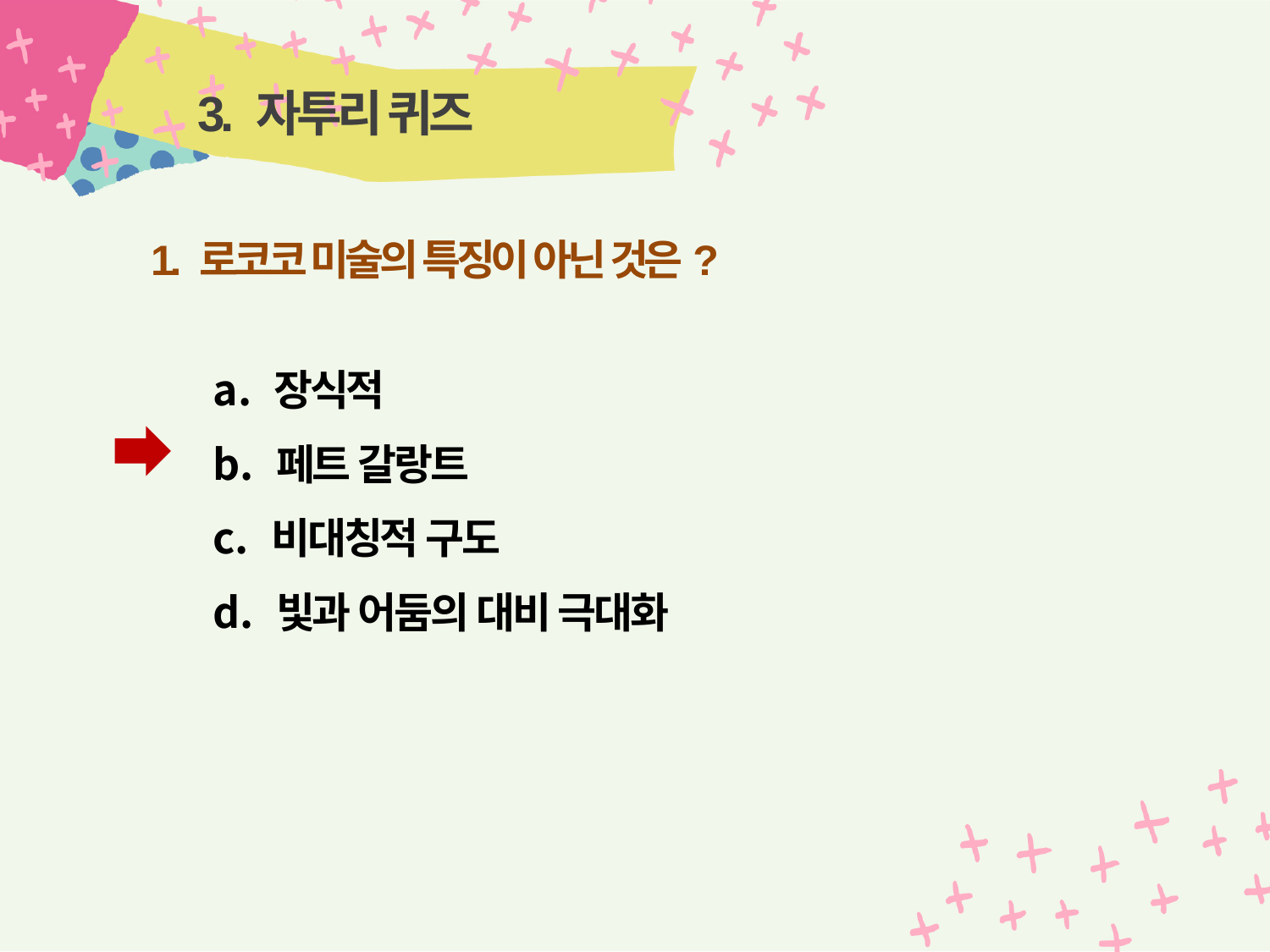

# 3. 자투리 퀴즈
1. 로코코 미술의 특징이 아닌 것은?

 장식적
 페트 갈랑트
 비대칭적 구도
 빛과 어둠의 대비 극대화